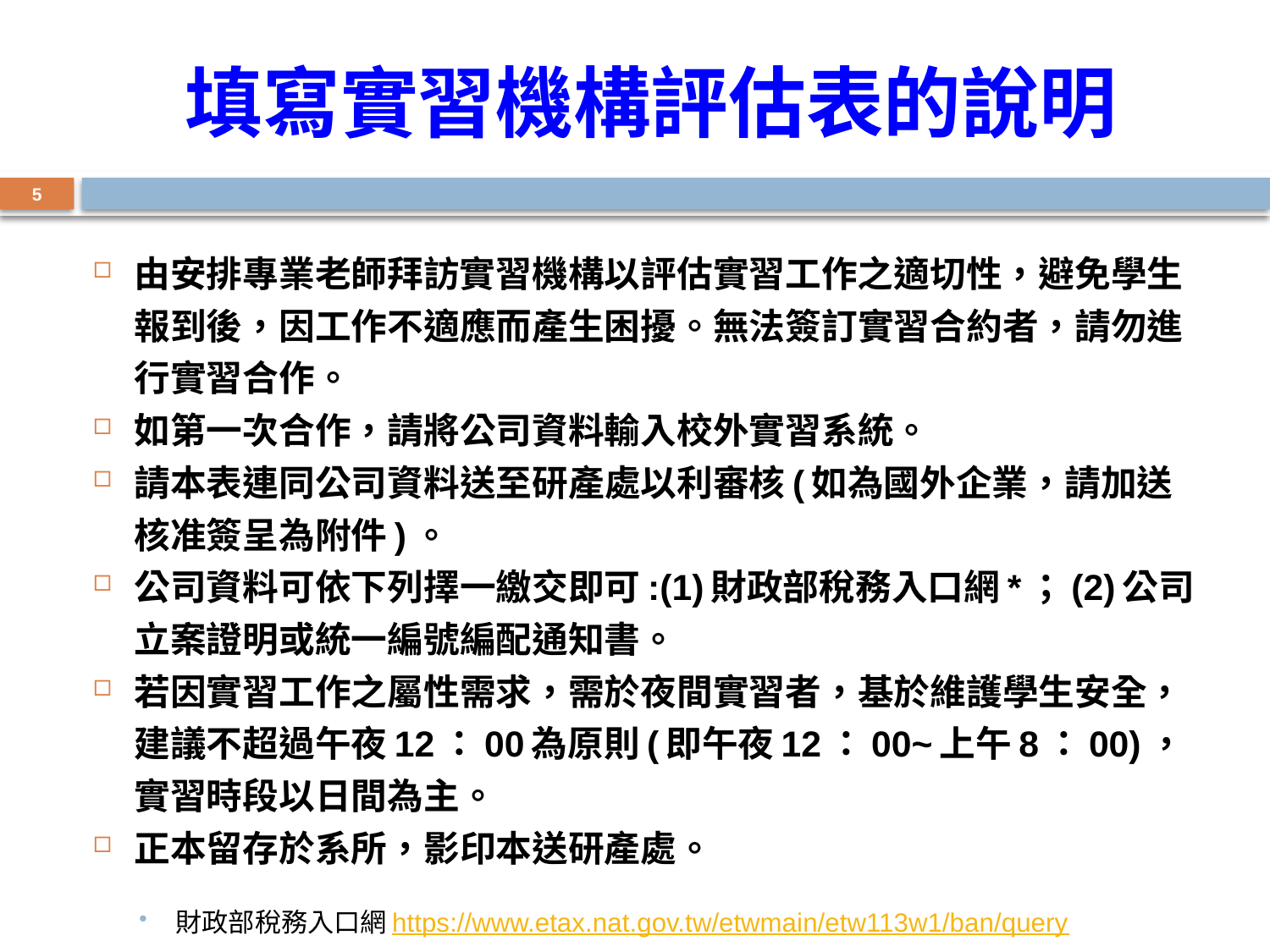

# 填寫實習機構評估表的說明
5
由安排專業老師拜訪實習機構以評估實習工作之適切性，避免學生報到後，因工作不適應而產生困擾。無法簽訂實習合約者，請勿進行實習合作。
如第一次合作，請將公司資料輸入校外實習系統。
請本表連同公司資料送至研產處以利審核(如為國外企業，請加送核准簽呈為附件)。
公司資料可依下列擇一繳交即可:(1)財政部稅務入口網*；(2)公司立案證明或統一編號編配通知書。
若因實習工作之屬性需求，需於夜間實習者，基於維護學生安全，建議不超過午夜12：00為原則(即午夜12：00~上午8：00)，實習時段以日間為主。
正本留存於系所，影印本送研產處。

財政部稅務入口網https://www.etax.nat.gov.tw/etwmain/etw113w1/ban/query